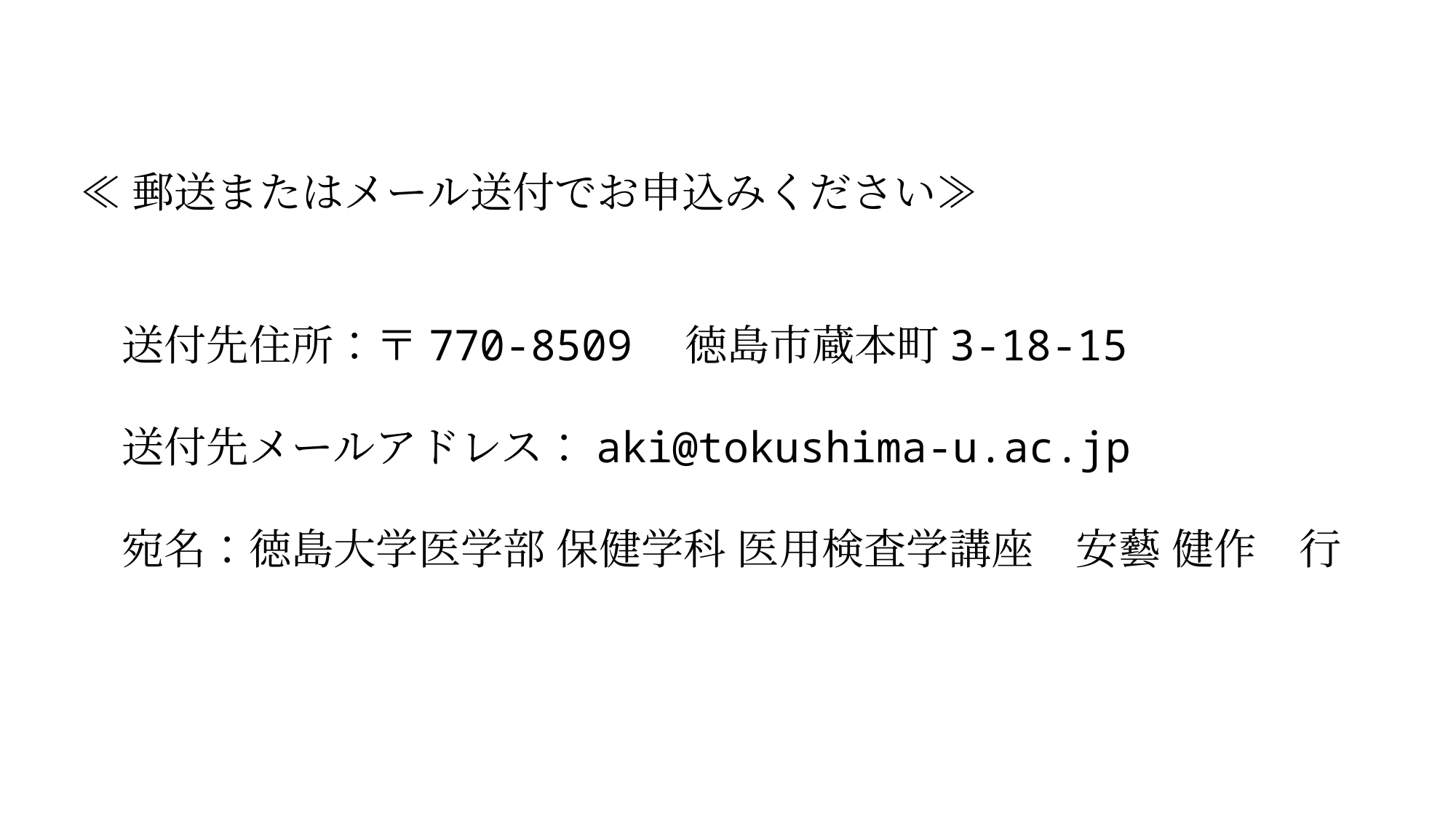

≪郵送またはメール送付でお申込みください≫

　送付先住所：〒770-8509　徳島市蔵本町3-18-15

　送付先メールアドレス：aki@tokushima-u.ac.jp

　宛名：徳島大学医学部 保健学科 医用検査学講座　安藝 健作　行